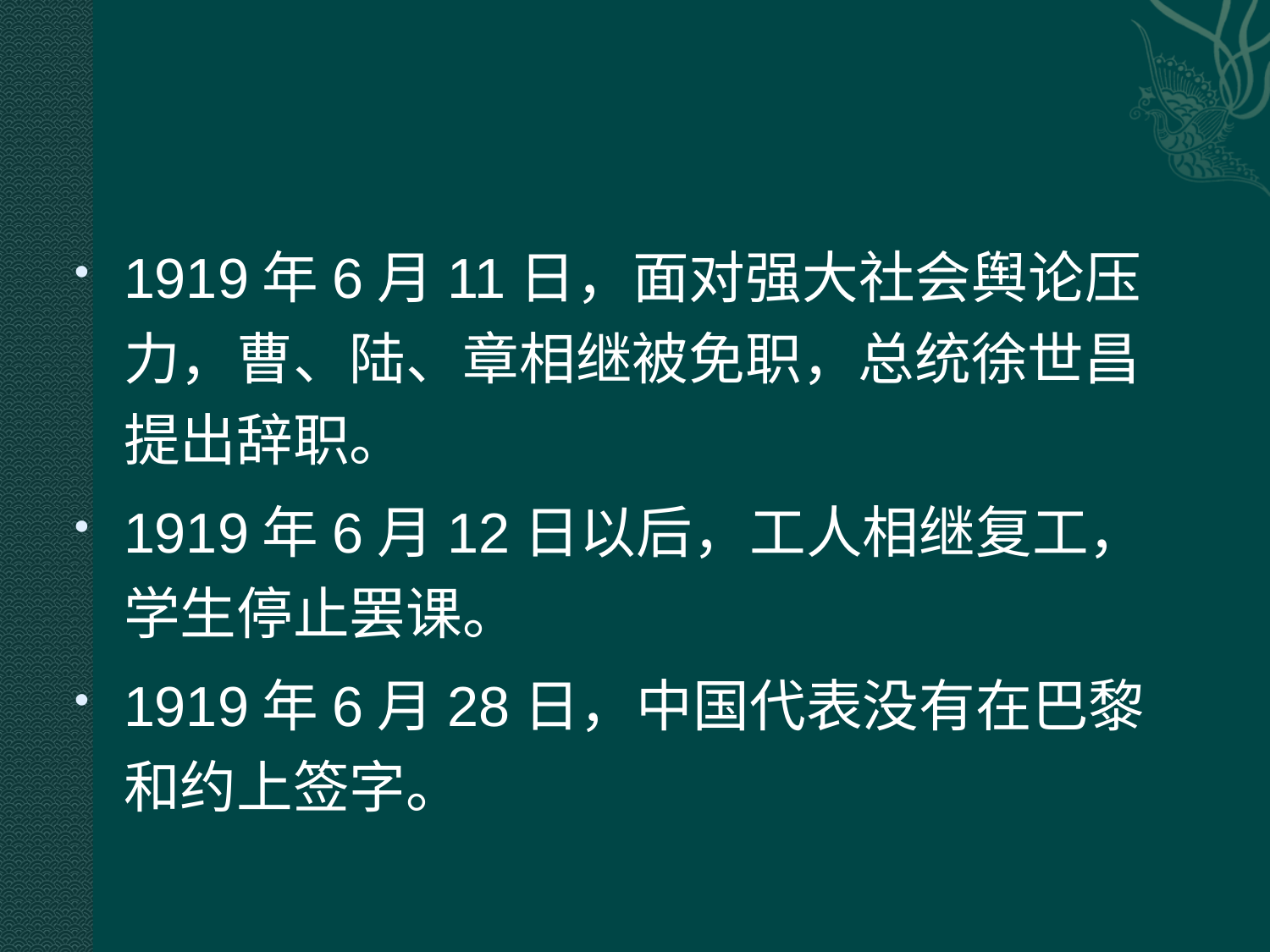

#
1919年6月11日，面对强大社会舆论压力，曹、陆、章相继被免职，总统徐世昌提出辞职。
1919年6月12日以后，工人相继复工，学生停止罢课。
1919年6月28日，中国代表没有在巴黎和约上签字。